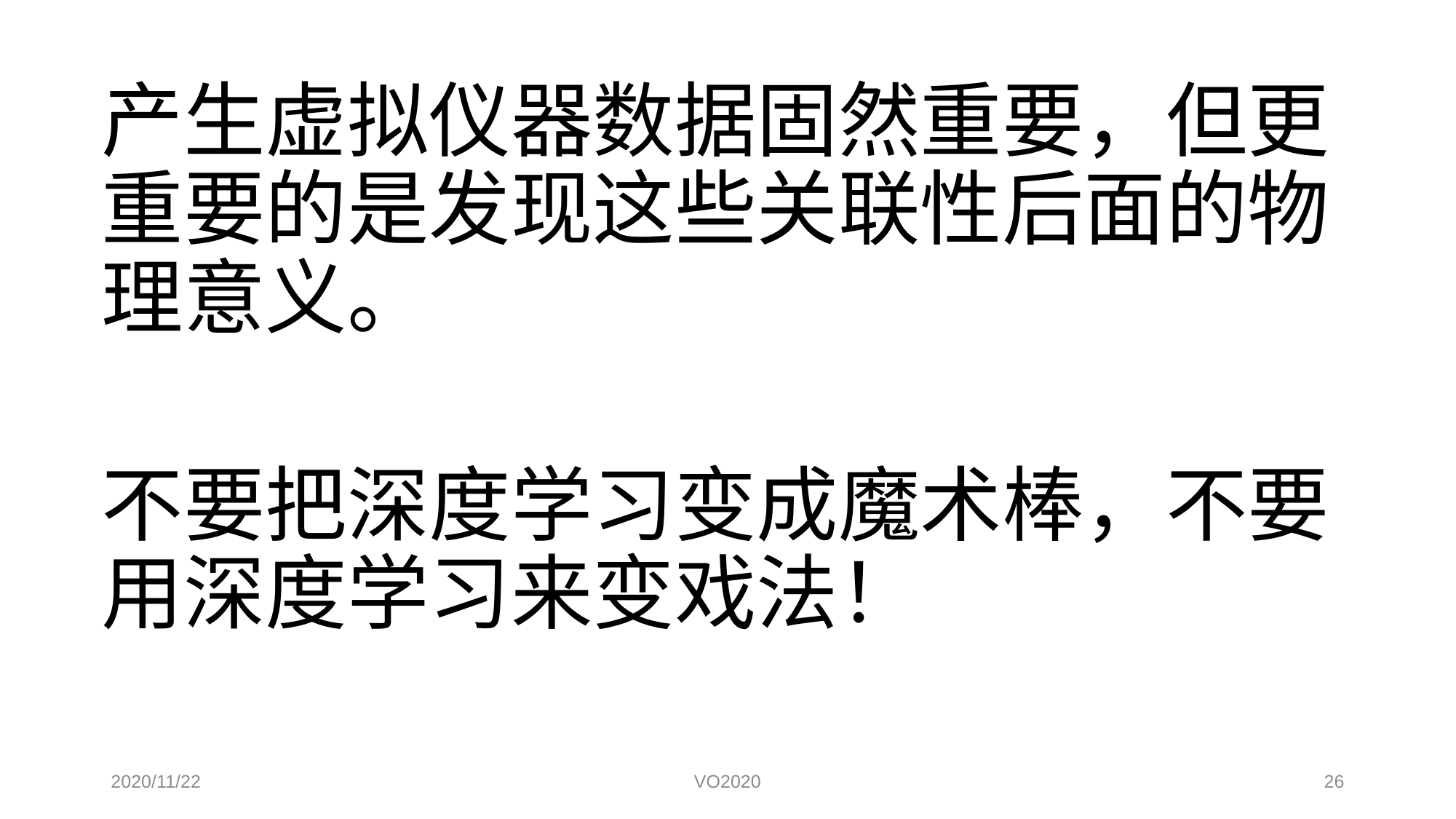

产生虚拟仪器数据固然重要，但更重要的是发现这些关联性后面的物理意义。

不要把深度学习变成魔术棒，不要用深度学习来变戏法！
2020/11/22
VO2020
26